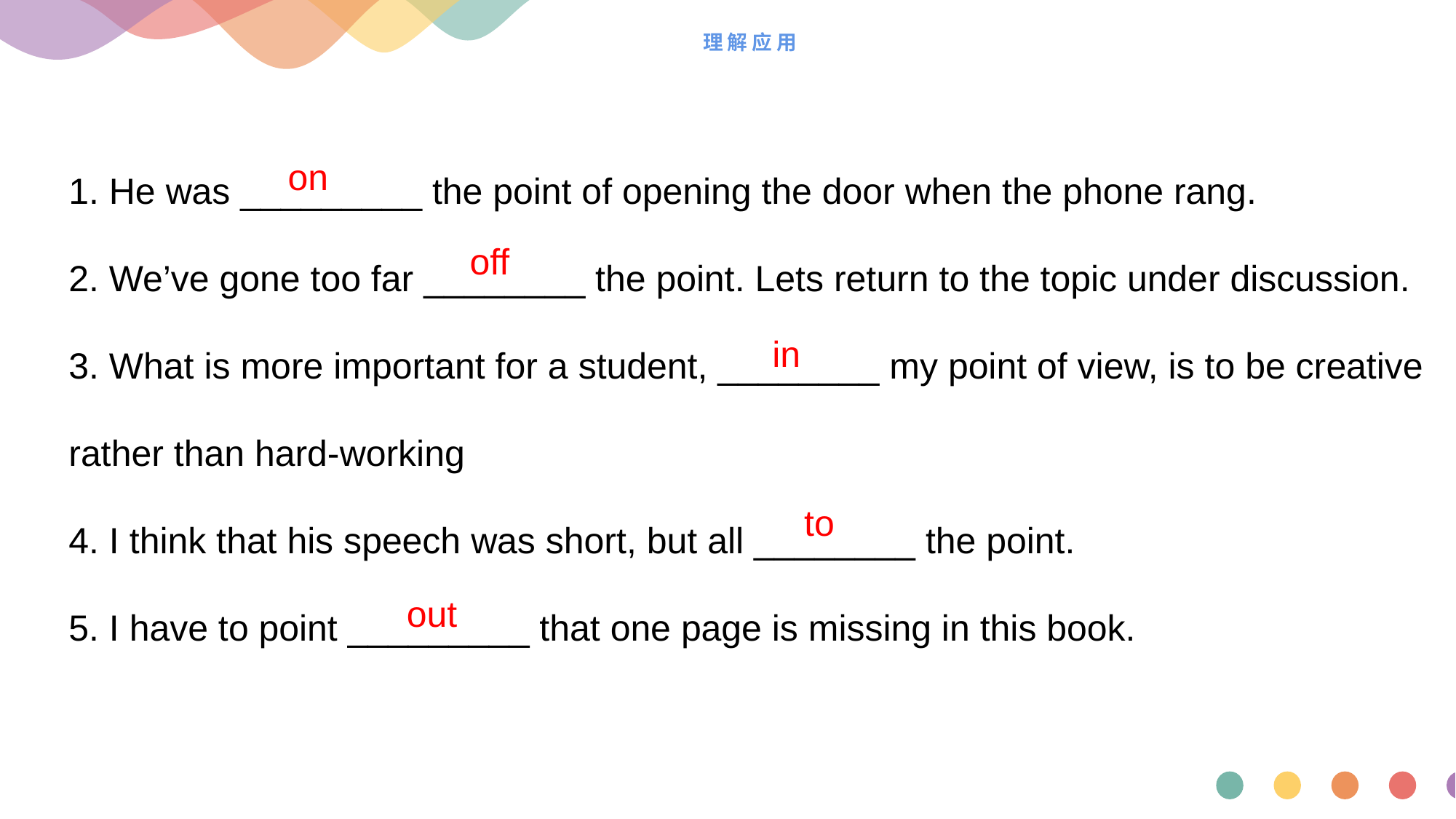

# 理解应用
1. He was _________ the point of opening the door when the phone rang.
2. We’ve gone too far ________ the point. Lets return to the topic under discussion.
3. What is more important for a student, ________ my point of view, is to be creative rather than hard-working
4. I think that his speech was short, but all ________ the point.
5. I have to point _________ that one page is missing in this book.
 on
  off
  in
  to
  out